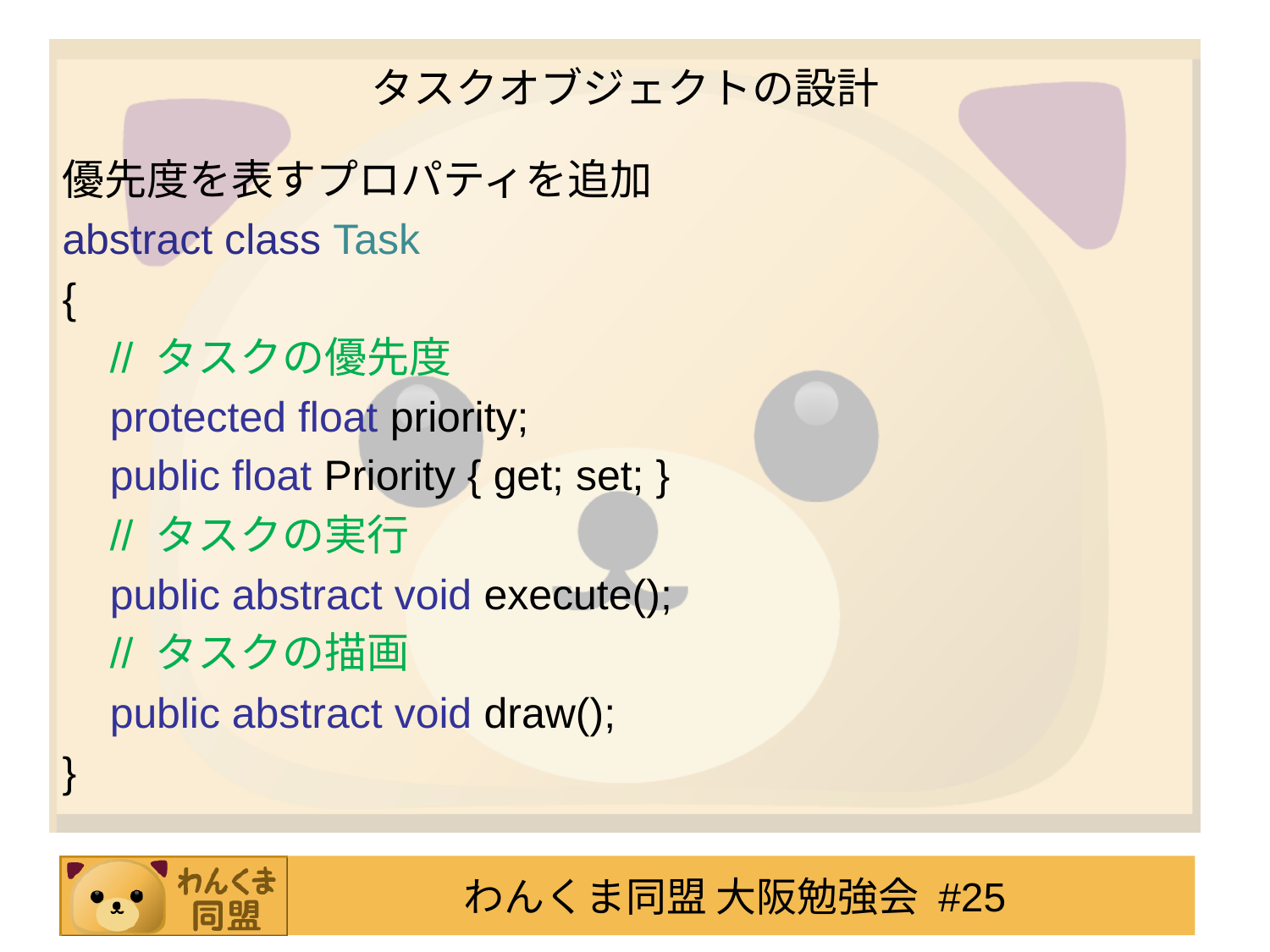

# タスクオブジェクトの設計
優先度を表すプロパティを追加
abstract class Task
{
	// タスクの優先度
	protected float priority;
	public float Priority { get; set; }
	// タスクの実行
	public abstract void execute();
	// タスクの描画
	public abstract void draw();
}